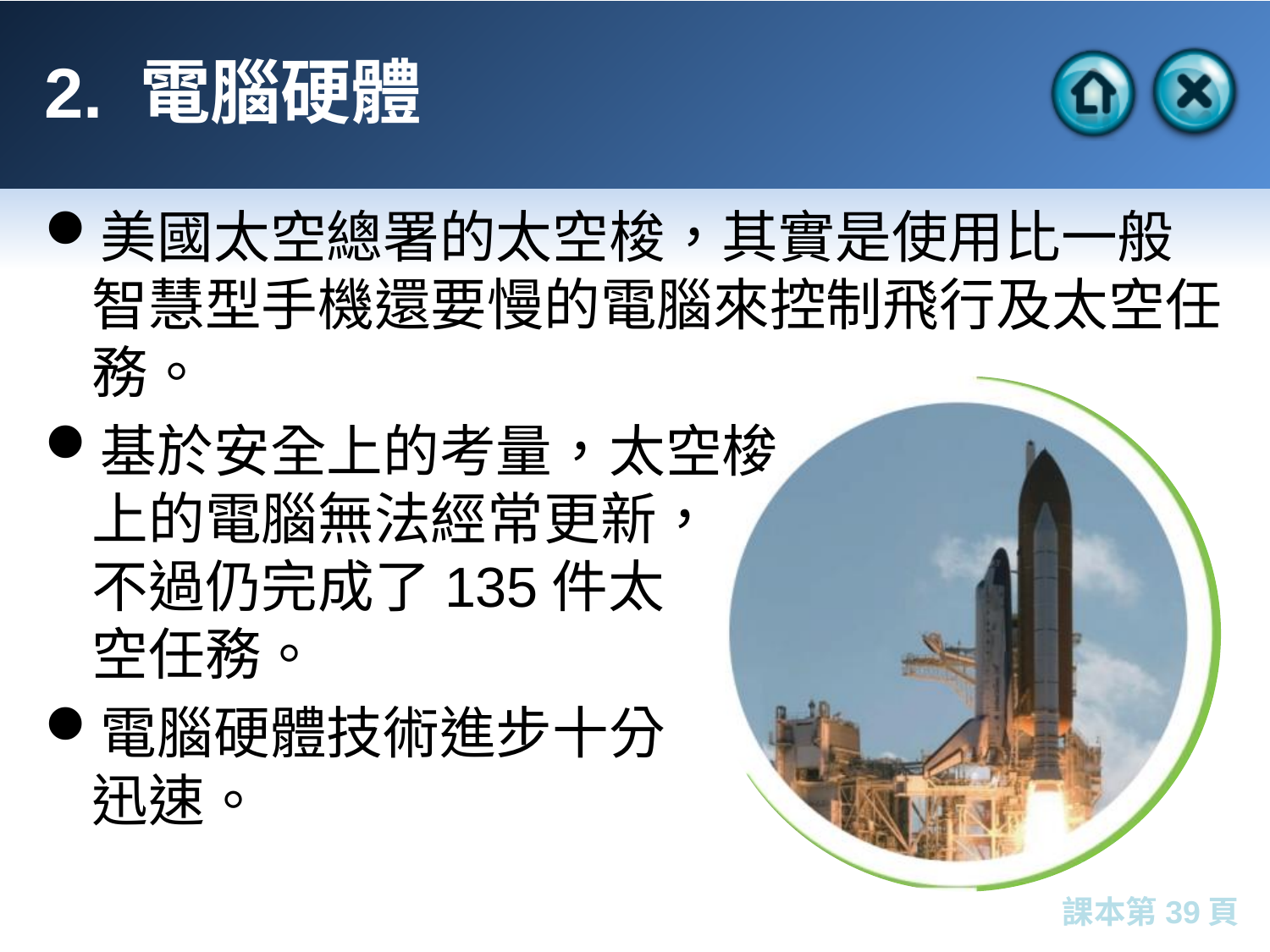

# 2. 電腦硬體
美國太空總署的太空梭，其實是使用比一般智慧型手機還要慢的電腦來控制飛行及太空任務。
基於安全上的考量，太空梭
上的電腦無法經常更新，
不過仍完成了135件太
空任務。
電腦硬體技術進步十分
迅速。

課本第39頁